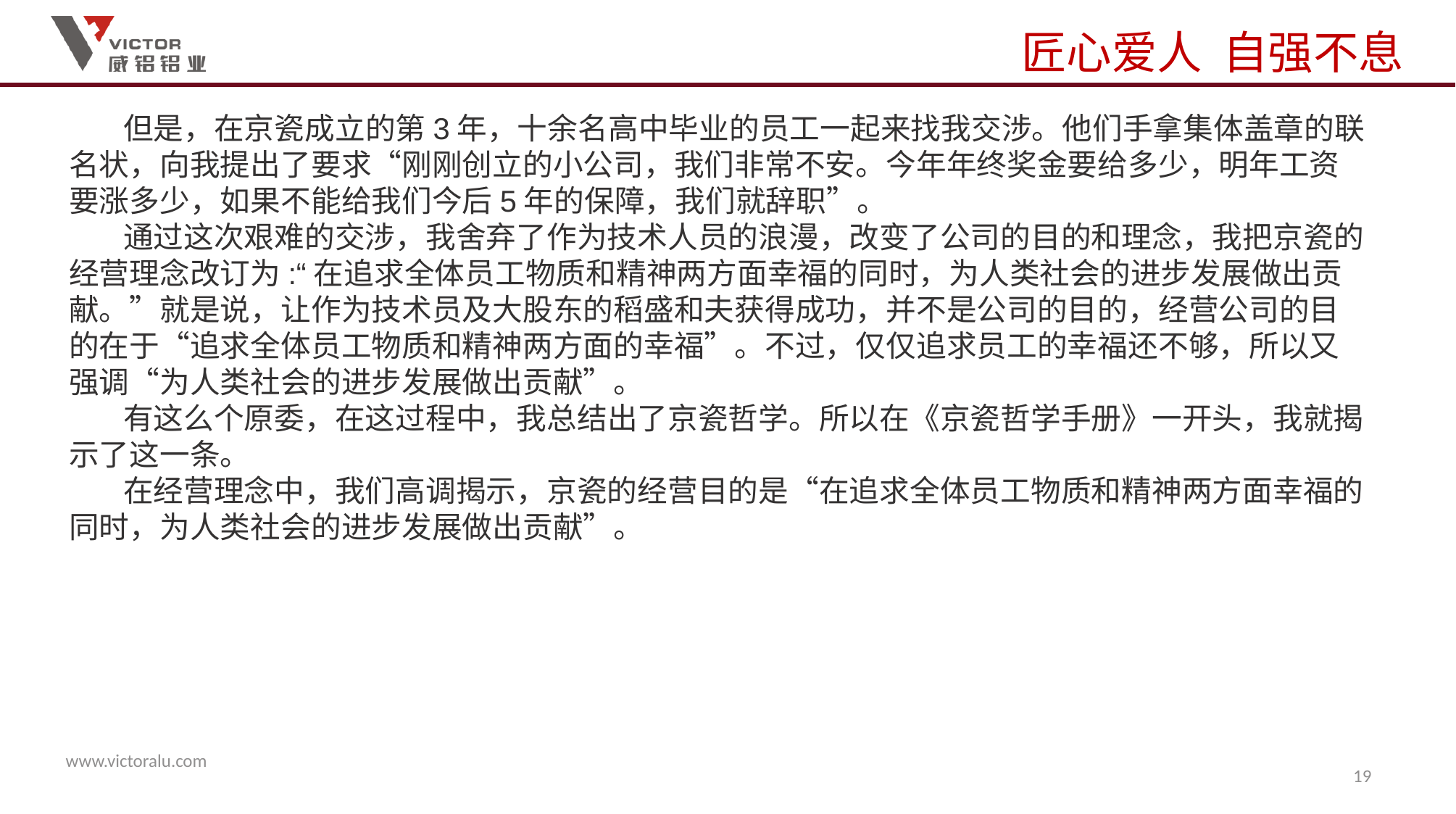

但是，在京瓷成立的第3年，十余名高中毕业的员工一起来找我交涉。他们手拿集体盖章的联名状，向我提出了要求“刚刚创立的小公司，我们非常不安。今年年终奖金要给多少，明年工资要涨多少，如果不能给我们今后5年的保障，我们就辞职”。
       通过这次艰难的交涉，我舍弃了作为技术人员的浪漫，改变了公司的目的和理念，我把京瓷的经营理念改订为:“在追求全体员工物质和精神两方面幸福的同时，为人类社会的进步发展做出贡献。”就是说，让作为技术员及大股东的稻盛和夫获得成功，并不是公司的目的，经营公司的目的在于“追求全体员工物质和精神两方面的幸福”。不过，仅仅追求员工的幸福还不够，所以又强调“为人类社会的进步发展做出贡献”。
       有这么个原委，在这过程中，我总结出了京瓷哲学。所以在《京瓷哲学手册》一开头，我就揭示了这一条。
       在经营理念中，我们高调揭示，京瓷的经营目的是“在追求全体员工物质和精神两方面幸福的同时，为人类社会的进步发展做出贡献”。

19